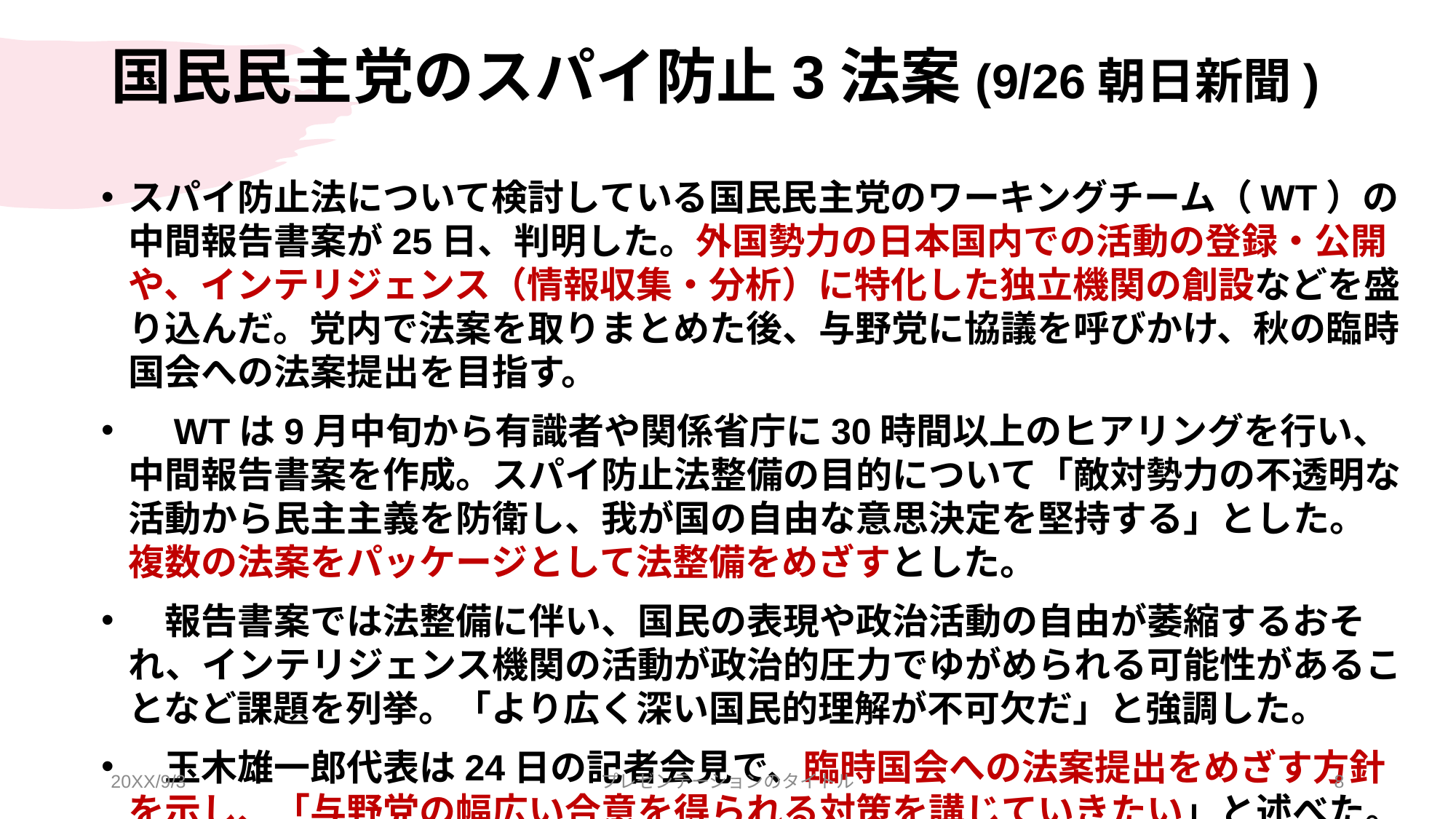

# 国民民主党のスパイ防止3法案(9/26朝日新聞)
スパイ防止法について検討している国民民主党のワーキングチーム（WT）の中間報告書案が25日、判明した。外国勢力の日本国内での活動の登録・公開や、インテリジェンス（情報収集・分析）に特化した独立機関の創設などを盛り込んだ。党内で法案を取りまとめた後、与野党に協議を呼びかけ、秋の臨時国会への法案提出を目指す。
　WTは9月中旬から有識者や関係省庁に30時間以上のヒアリングを行い、中間報告書案を作成。スパイ防止法整備の目的について「敵対勢力の不透明な活動から民主主義を防衛し、我が国の自由な意思決定を堅持する」とした。複数の法案をパッケージとして法整備をめざすとした。
　報告書案では法整備に伴い、国民の表現や政治活動の自由が萎縮するおそれ、インテリジェンス機関の活動が政治的圧力でゆがめられる可能性があることなど課題を列挙。「より広く深い国民的理解が不可欠だ」と強調した。
　玉木雄一郎代表は24日の記者会見で、臨時国会への法案提出をめざす方針を示し、「与野党の幅広い合意を得られる対策を講じていきたい」と述べた。
20XX/9/3
プレゼンテーションのタイトル
8